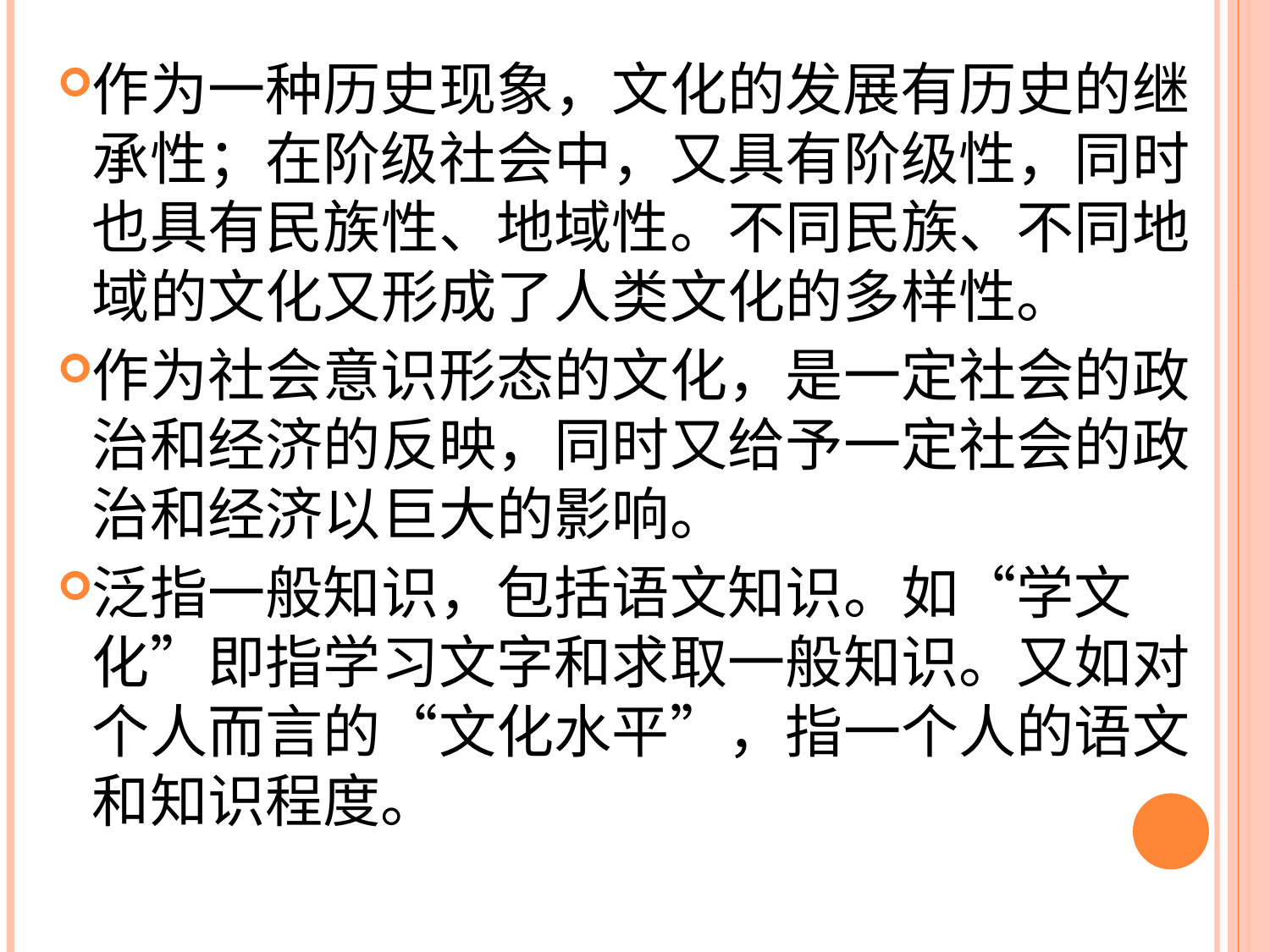

作为一种历史现象，文化的发展有历史的继承性；在阶级社会中，又具有阶级性，同时也具有民族性、地域性。不同民族、不同地域的文化又形成了人类文化的多样性。
作为社会意识形态的文化，是一定社会的政治和经济的反映，同时又给予一定社会的政治和经济以巨大的影响。
泛指一般知识，包括语文知识。如“学文化”即指学习文字和求取一般知识。又如对个人而言的“文化水平”，指一个人的语文和知识程度。